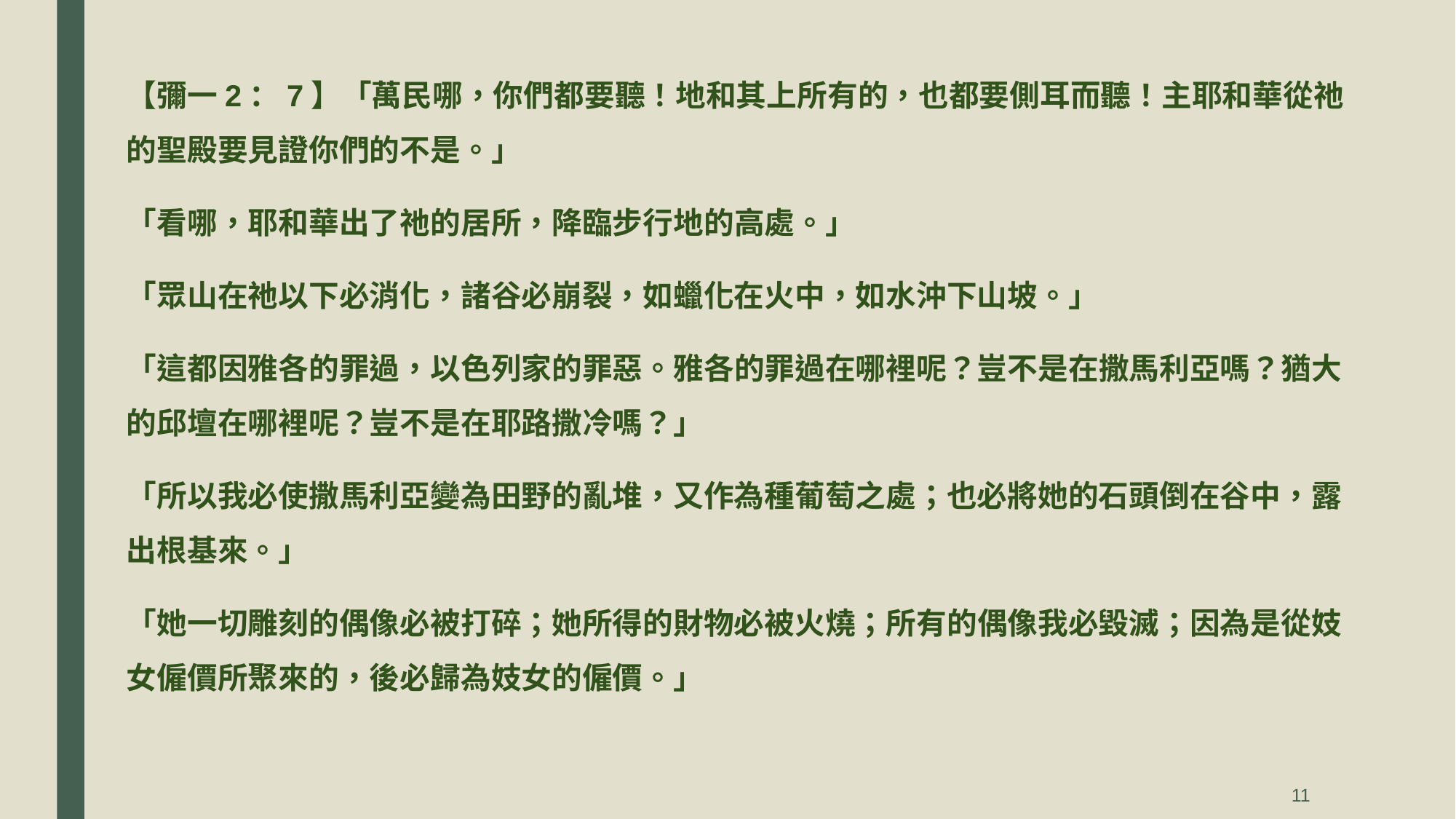

【彌一2：7】「萬民哪，你們都要聽！地和其上所有的，也都要側耳而聽！主耶和華從祂的聖殿要見證你們的不是。」
「看哪，耶和華出了祂的居所，降臨步行地的高處。」
「眾山在祂以下必消化，諸谷必崩裂，如蠟化在火中，如水沖下山坡。」
「這都因雅各的罪過，以色列家的罪惡。雅各的罪過在哪裡呢？豈不是在撒馬利亞嗎？猶大的邱壇在哪裡呢？豈不是在耶路撒冷嗎？」
「所以我必使撒馬利亞變為田野的亂堆，又作為種葡萄之處；也必將她的石頭倒在谷中，露出根基來。」
「她一切雕刻的偶像必被打碎；她所得的財物必被火燒；所有的偶像我必毀滅；因為是從妓女僱價所聚來的，後必歸為妓女的僱價。」

11